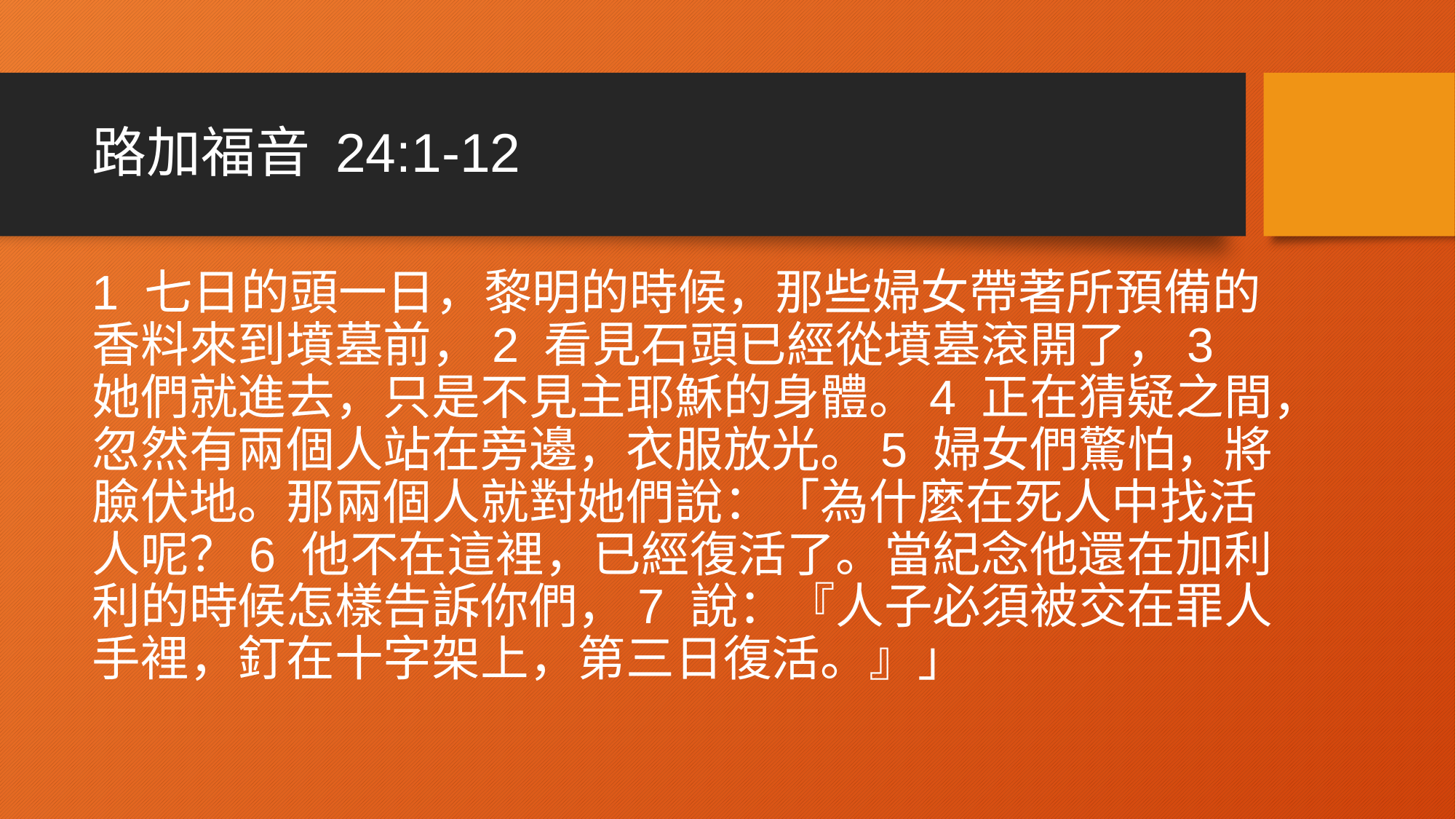

# 路加福音 24:1-12
1 七日的頭一日，黎明的時候，那些婦女帶著所預備的香料來到墳墓前，2 看見石頭已經從墳墓滾開了，3 她們就進去，只是不見主耶穌的身體。4 正在猜疑之間，忽然有兩個人站在旁邊，衣服放光。5 婦女們驚怕，將臉伏地。那兩個人就對她們說：「為什麼在死人中找活人呢？6 他不在這裡，已經復活了。當紀念他還在加利利的時候怎樣告訴你們，7 說：『人子必須被交在罪人手裡，釘在十字架上，第三日復活。』」